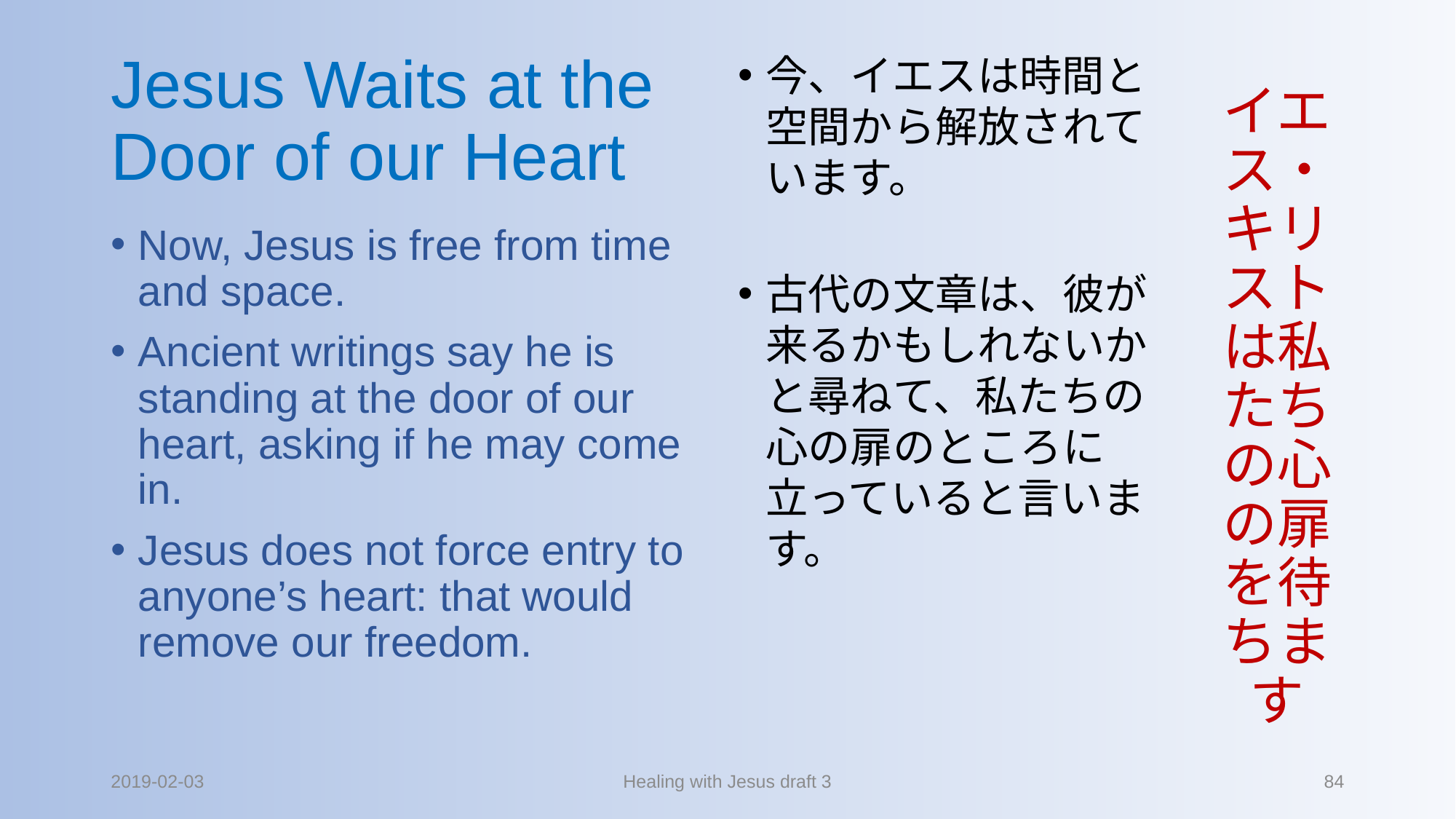

# Jesus Waits at the Door of our Heart
今、イエスは時間と空間から解放されています。
古代の文章は、彼が来るかもしれないかと尋ねて、私たちの心の扉のところに立っていると言います。

イエス・キリストは私たちの心の扉を待ちます
Now, Jesus is free from time and space.
Ancient writings say he is standing at the door of our heart, asking if he may come in.
Jesus does not force entry to anyone’s heart: that would remove our freedom.

2019-02-03
Healing with Jesus draft 3
84